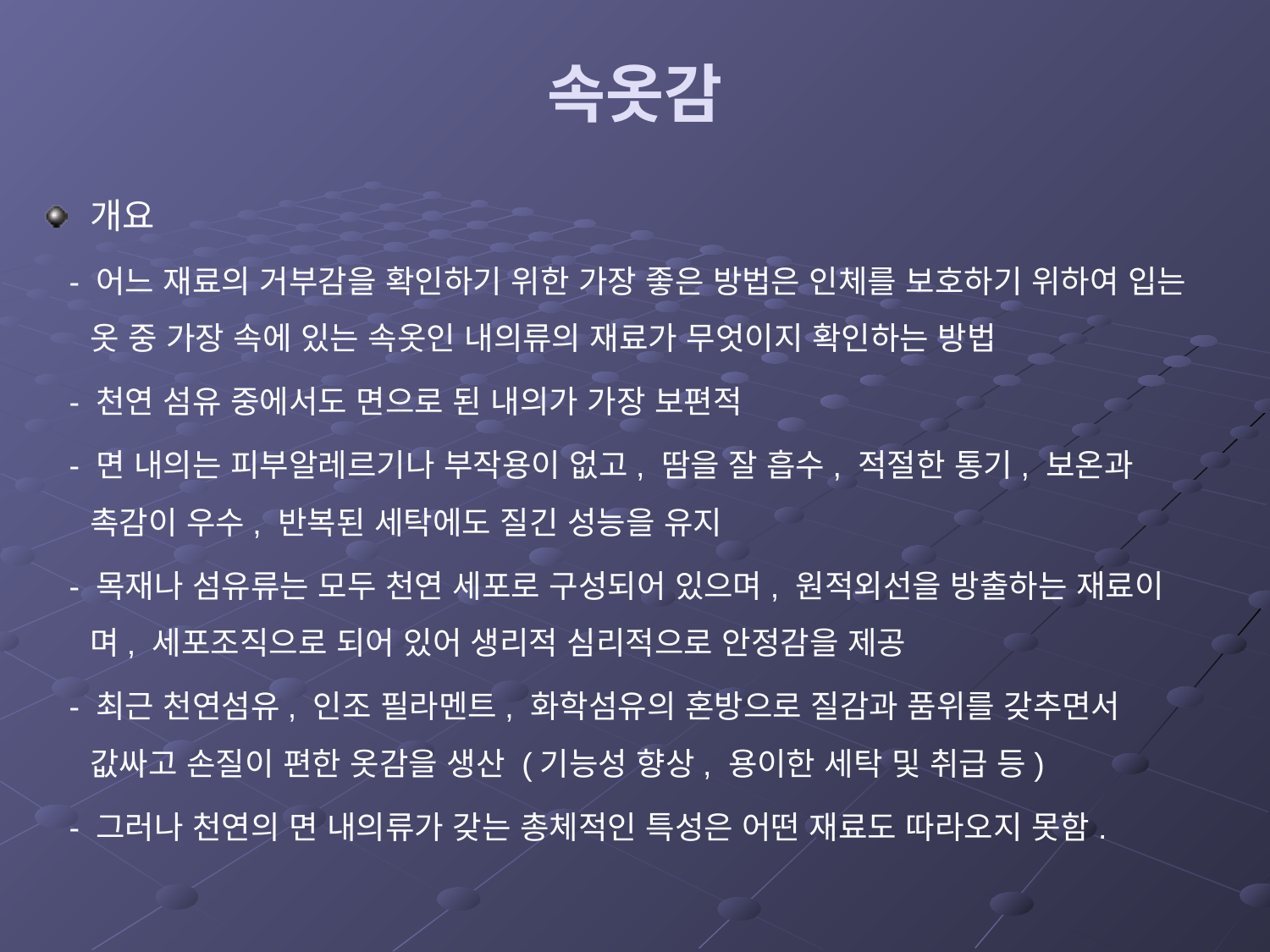

# 속옷감
개요
   - 어느 재료의 거부감을 확인하기 위한 가장 좋은 방법은 인체를 보호하기 위하여 입는 옷 중 가장 속에 있는 속옷인 내의류의 재료가 무엇이지 확인하는 방법
   - 천연 섬유 중에서도 면으로 된 내의가 가장 보편적
   - 면 내의는 피부알레르기나 부작용이 없고, 땀을 잘 흡수, 적절한 통기, 보온과 촉감이 우수, 반복된 세탁에도 질긴 성능을 유지
   - 목재나 섬유류는 모두 천연 세포로 구성되어 있으며, 원적외선을 방출하는 재료이며, 세포조직으로 되어 있어 생리적 심리적으로 안정감을 제공
   - 최근 천연섬유, 인조 필라멘트, 화학섬유의 혼방으로 질감과 품위를 갖추면서 값싸고 손질이 편한 옷감을 생산 (기능성 향상, 용이한 세탁 및 취급 등)
   - 그러나 천연의 면 내의류가 갖는 총체적인 특성은 어떤 재료도 따라오지 못함.